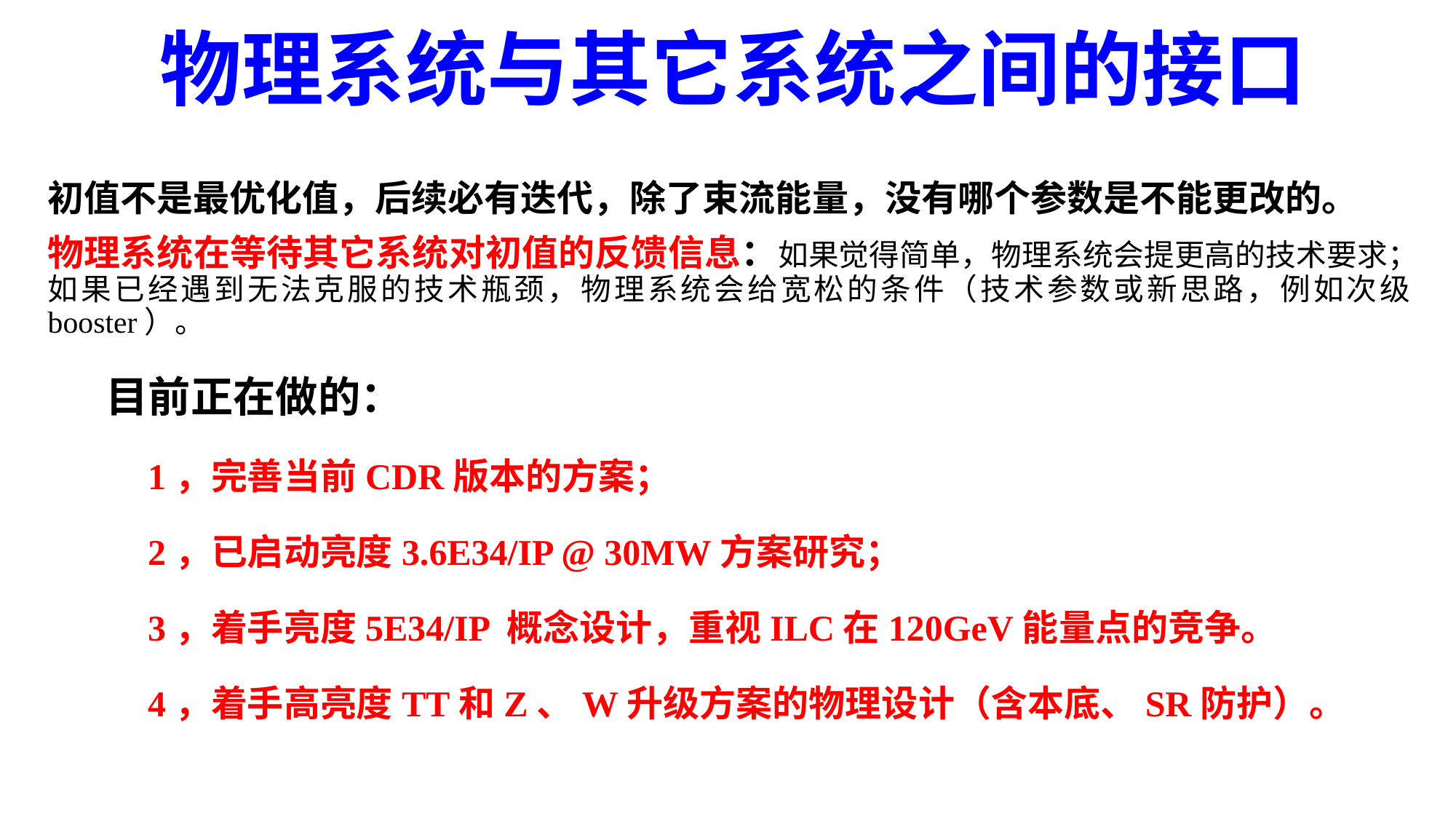

# 物理系统与其它系统之间的接口
初值不是最优化值，后续必有迭代，除了束流能量，没有哪个参数是不能更改的。
物理系统在等待其它系统对初值的反馈信息：如果觉得简单，物理系统会提更高的技术要求；如果已经遇到无法克服的技术瓶颈，物理系统会给宽松的条件（技术参数或新思路，例如次级booster）。
     目前正在做的：
           1，完善当前CDR版本的方案；
           2，已启动亮度3.6E34/IP @ 30MW方案研究；
           3，着手亮度5E34/IP 概念设计，重视ILC在120GeV能量点的竞争。
           4，着手高亮度TT和Z、W升级方案的物理设计（含本底、SR防护）。